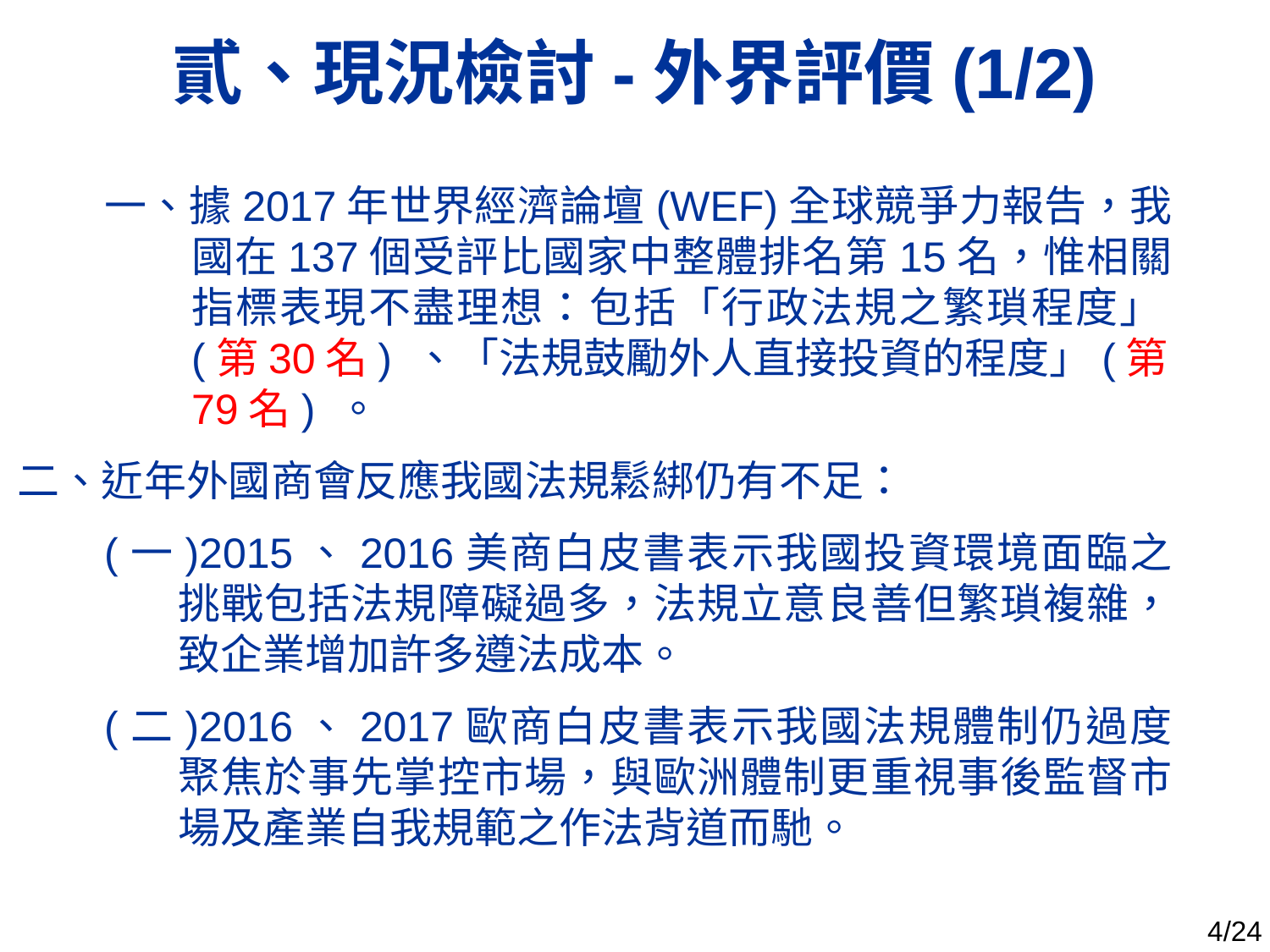

貳、現況檢討-外界評價(1/2)

一、據2017年世界經濟論壇(WEF)全球競爭力報告，我國在137個受評比國家中整體排名第15名，惟相關指標表現不盡理想：包括「行政法規之繁瑣程度」(第30名) 、「法規鼓勵外人直接投資的程度」(第79名) 。
二、近年外國商會反應我國法規鬆綁仍有不足：
(一)2015、2016美商白皮書表示我國投資環境面臨之挑戰包括法規障礙過多，法規立意良善但繁瑣複雜，致企業增加許多遵法成本。
(二)2016、2017歐商白皮書表示我國法規體制仍過度聚焦於事先掌控市場，與歐洲體制更重視事後監督市場及產業自我規範之作法背道而馳。